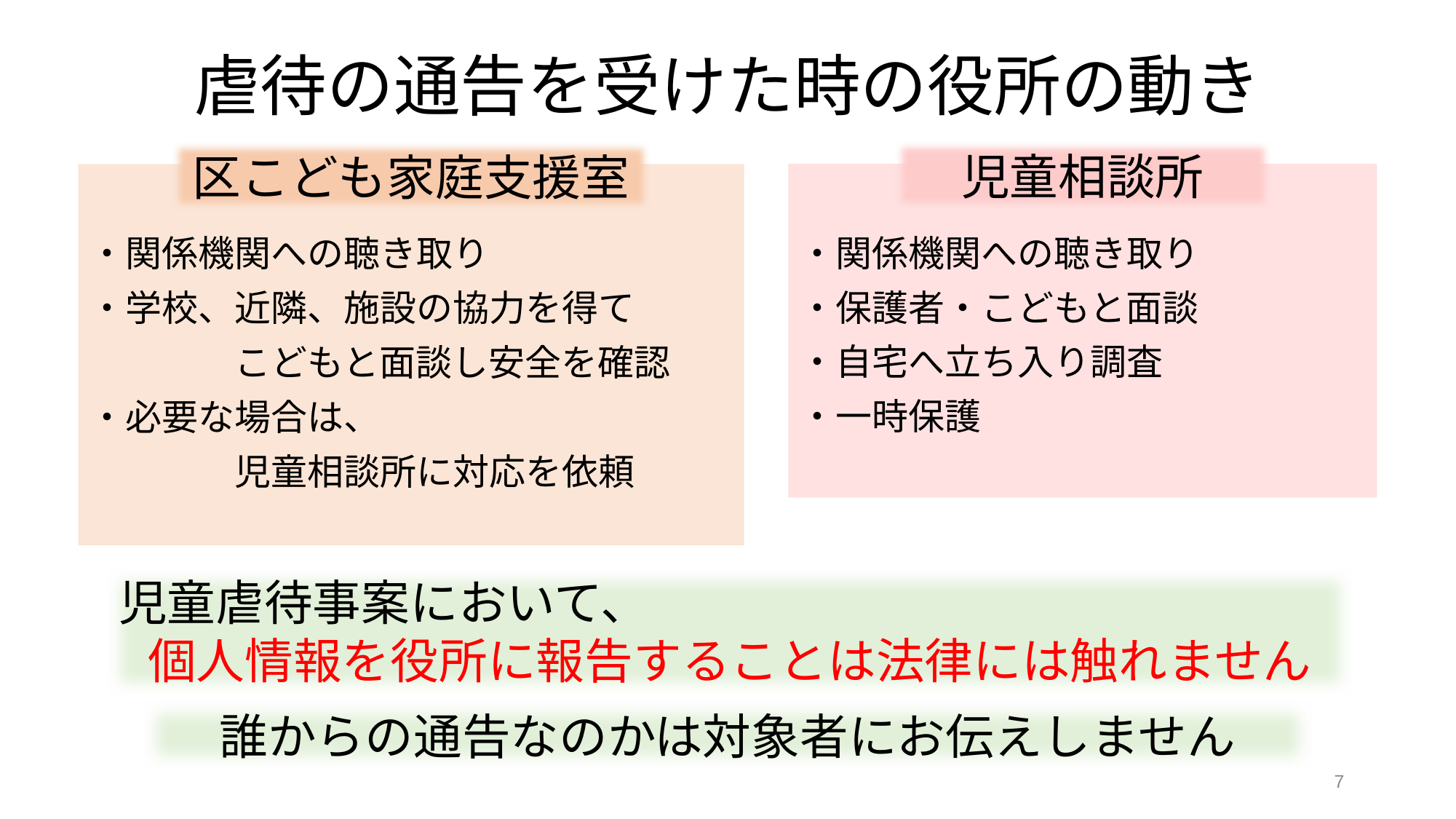

# 虐待の通告を受けた時の役所の動き
児童相談所
区こども家庭支援室

・関係機関への聴き取り
・保護者・こどもと面談
・自宅へ立ち入り調査
・一時保護

・関係機関への聴き取り
・学校、近隣、施設の協力を得て
　　　　こどもと面談し安全を確認
・必要な場合は、
　　　　児童相談所に対応を依頼
児童虐待事案において、
個人情報を役所に報告することは法律には触れません
誰からの通告なのかは対象者にお伝えしません
7